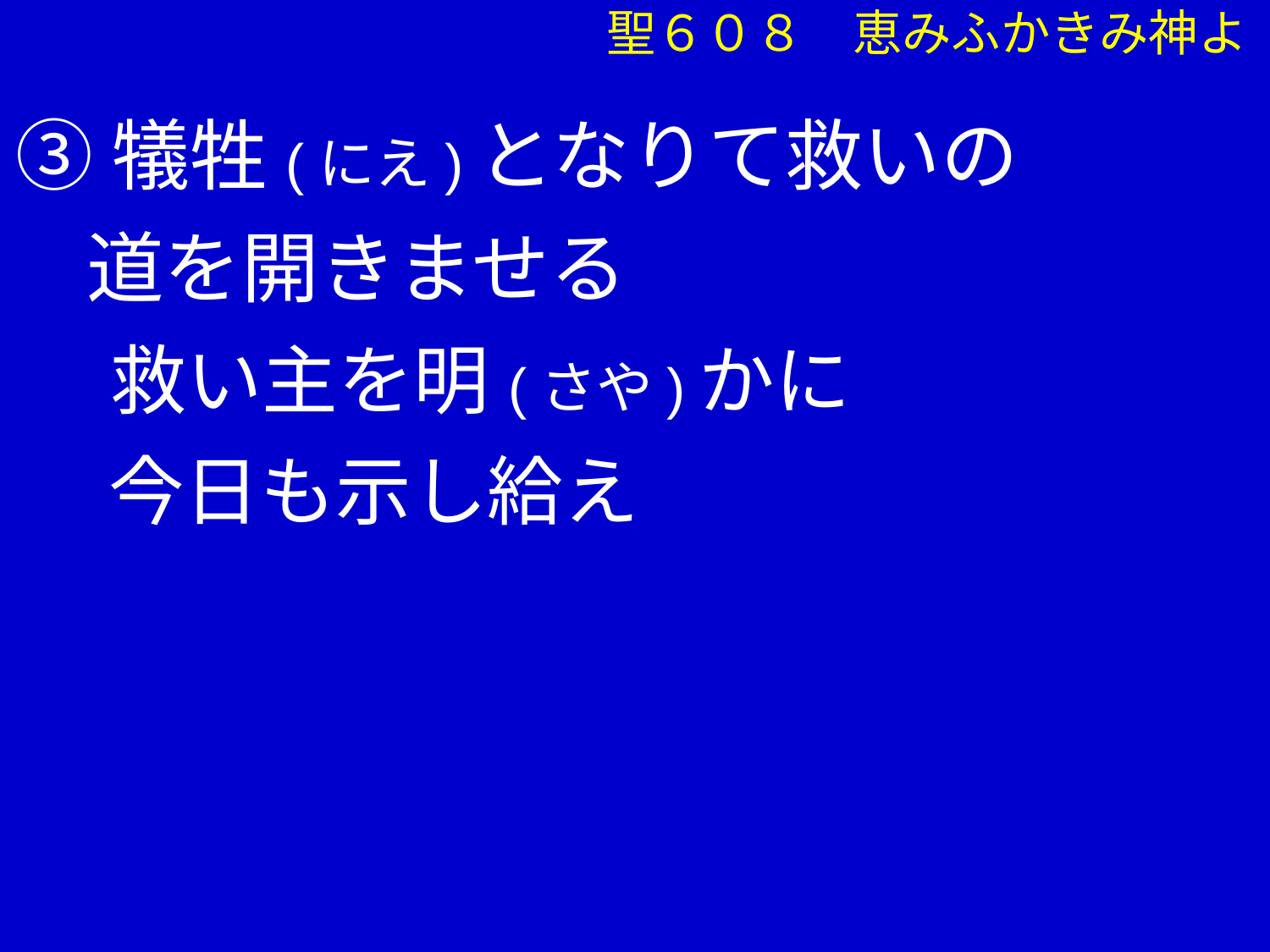

聖６０８　恵みふかきみ神よ
③犠牲(にえ)となりて救いの
   道を開きませる
　 救い主を明(さや)かに
　 今日も示し給え